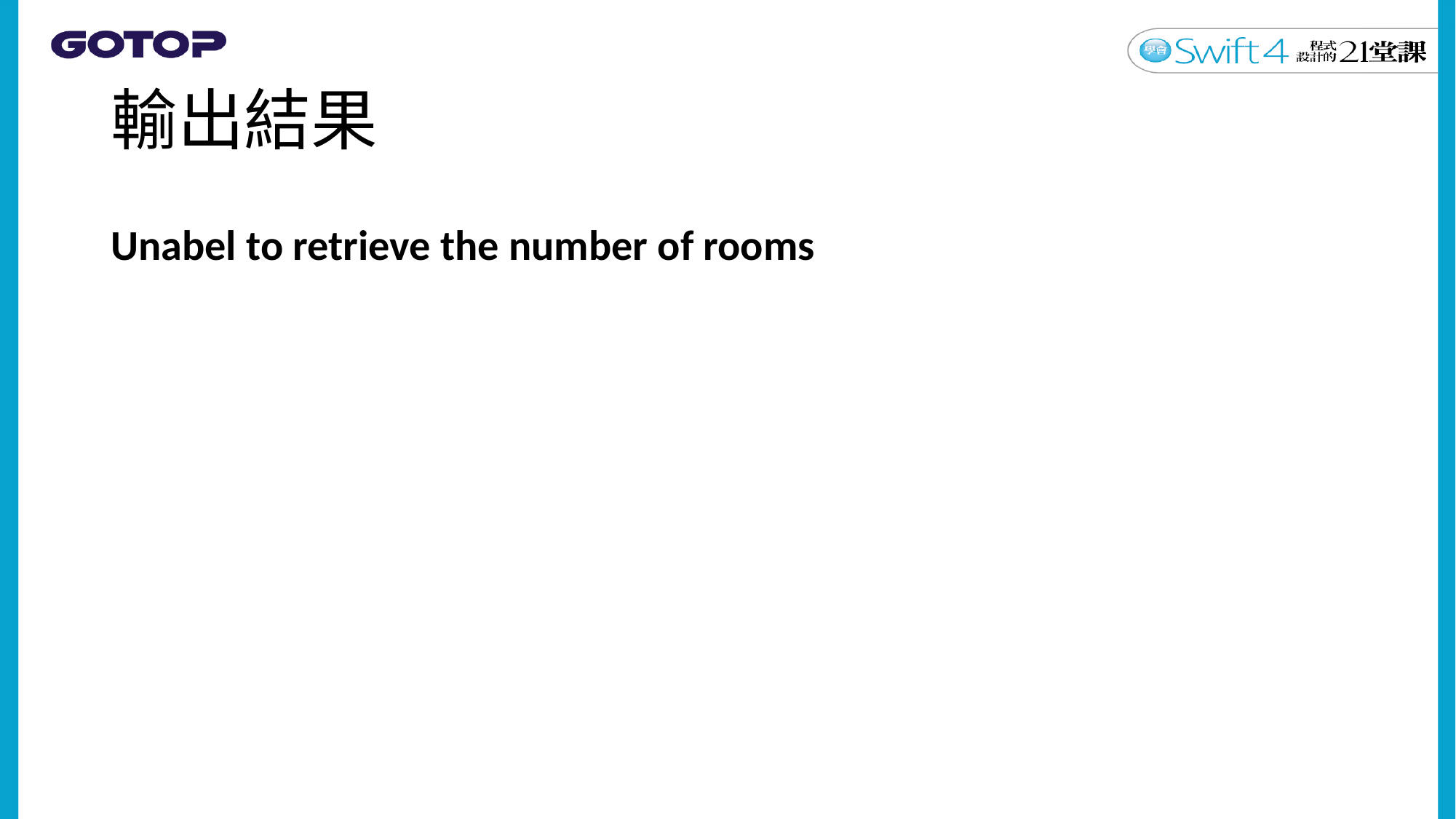

# 輸出結果
Unabel to retrieve the number of rooms